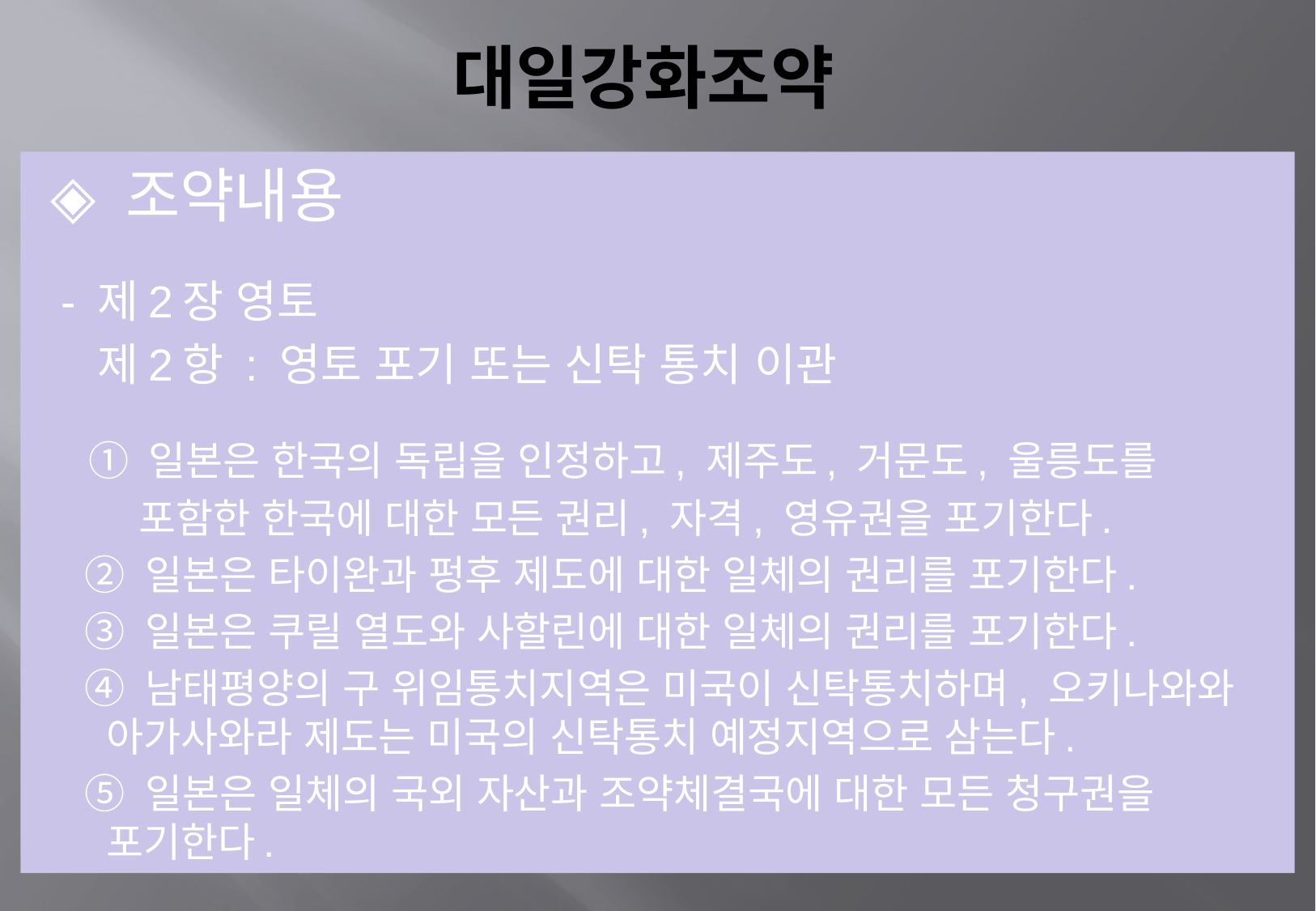

# 대일강화조약
◈ 조약내용

 - 제2장 영토
   제2항 : 영토 포기 또는 신탁 통치 이관

   ① 일본은 한국의 독립을 인정하고, 제주도, 거문도, 울릉도를
       포함한 한국에 대한 모든 권리, 자격, 영유권을 포기한다.
   ② 일본은 타이완과 펑후 제도에 대한 일체의 권리를 포기한다.
   ③ 일본은 쿠릴 열도와 사할린에 대한 일체의 권리를 포기한다.
   ④ 남태평양의 구 위임통치지역은 미국이 신탁통치하며, 오키나와와 아가사와라 제도는 미국의 신탁통치 예정지역으로 삼는다.
   ⑤ 일본은 일체의 국외 자산과 조약체결국에 대한 모든 청구권을  포기한다.